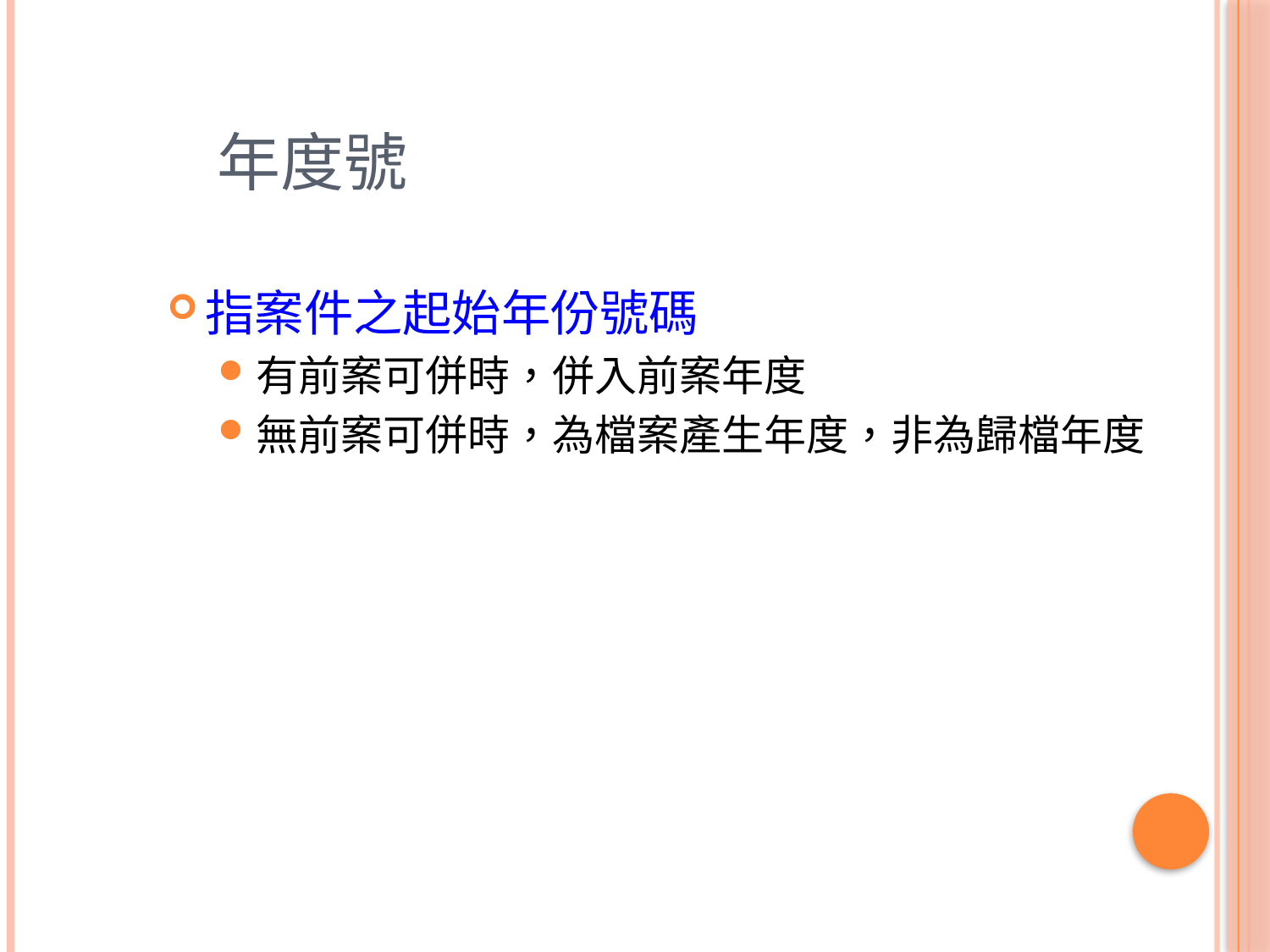

# 年度號
指案件之起始年份號碼
有前案可併時，併入前案年度
無前案可併時，為檔案產生年度，非為歸檔年度